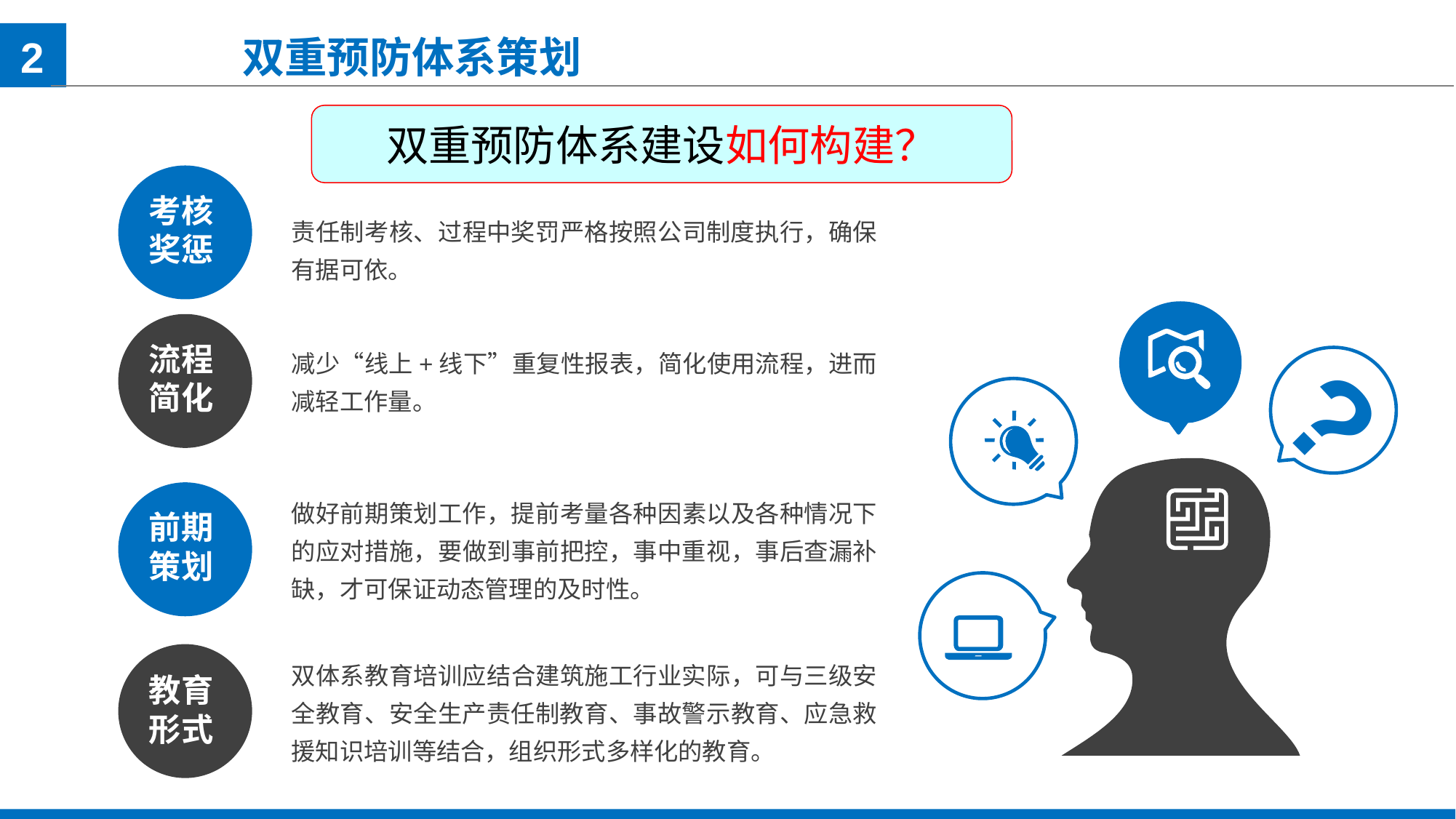

2
双重预防体系策划
双重预防体系建设如何构建？

考核
奖惩
责任制考核、过程中奖罚严格按照公司制度执行，确保有据可依。

?

流程
简化
减少“线上+线下”重复性报表，简化使用流程，进而减轻工作量。

前期
策划
做好前期策划工作，提前考量各种因素以及各种情况下的应对措施，要做到事前把控，事中重视，事后查漏补缺，才可保证动态管理的及时性。

教育
形式
双体系教育培训应结合建筑施工行业实际，可与三级安全教育、安全生产责任制教育、事故警示教育、应急救援知识培训等结合，组织形式多样化的教育。